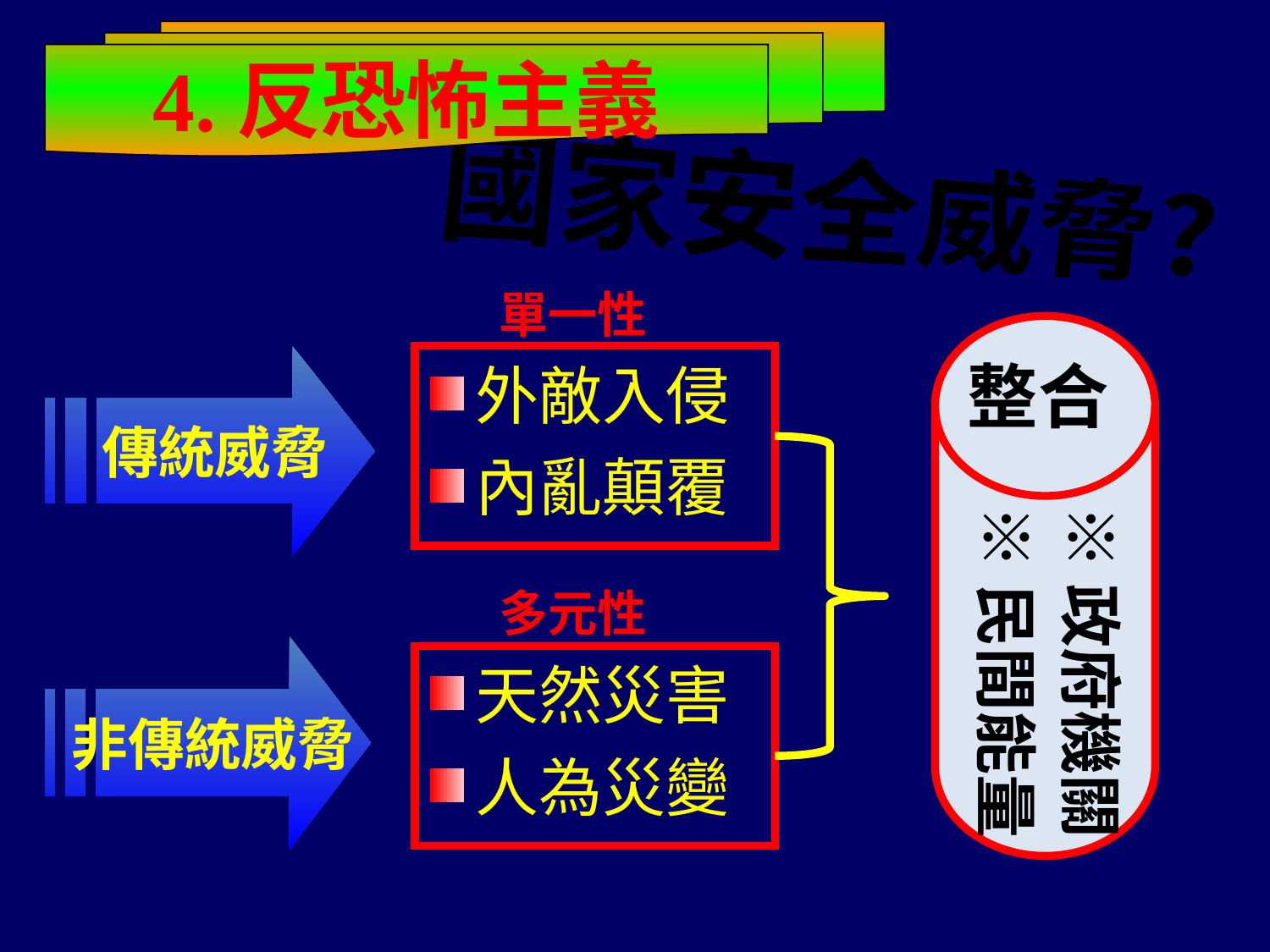

4.反恐怖主義
國家安全威脅?
單一性

整合
※政府機關
※民間能量
傳統威脅
外敵入侵
內亂顛覆

多元性
非傳統威脅
天然災害
人為災變